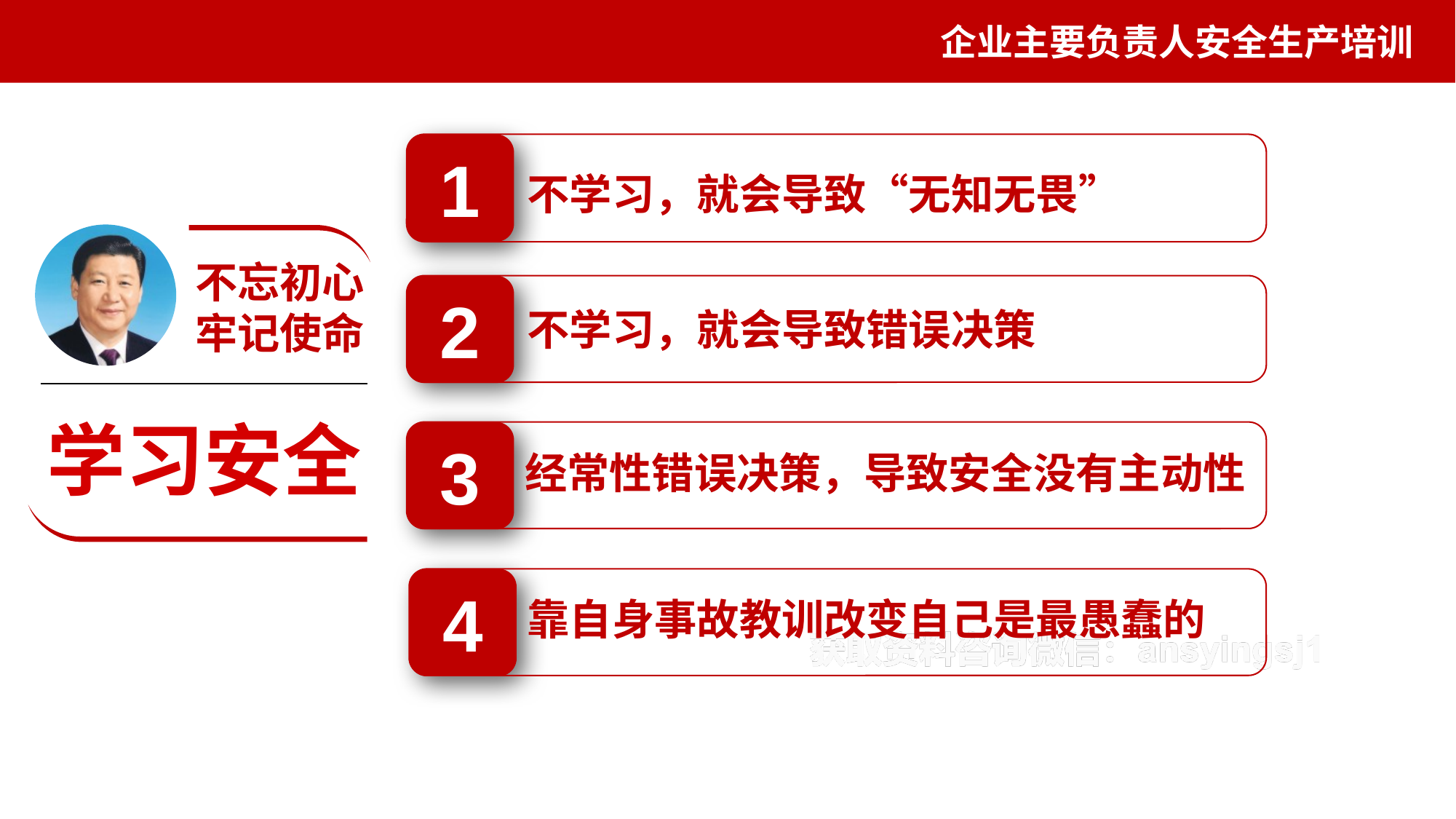

1

不学习，就会导致“无知无畏”

不忘初心
牢记使命

2
不学习，就会导致错误决策
学习安全
3

经常性错误决策，导致安全没有主动性

4

靠自身事故教训改变自己是最愚蠢的